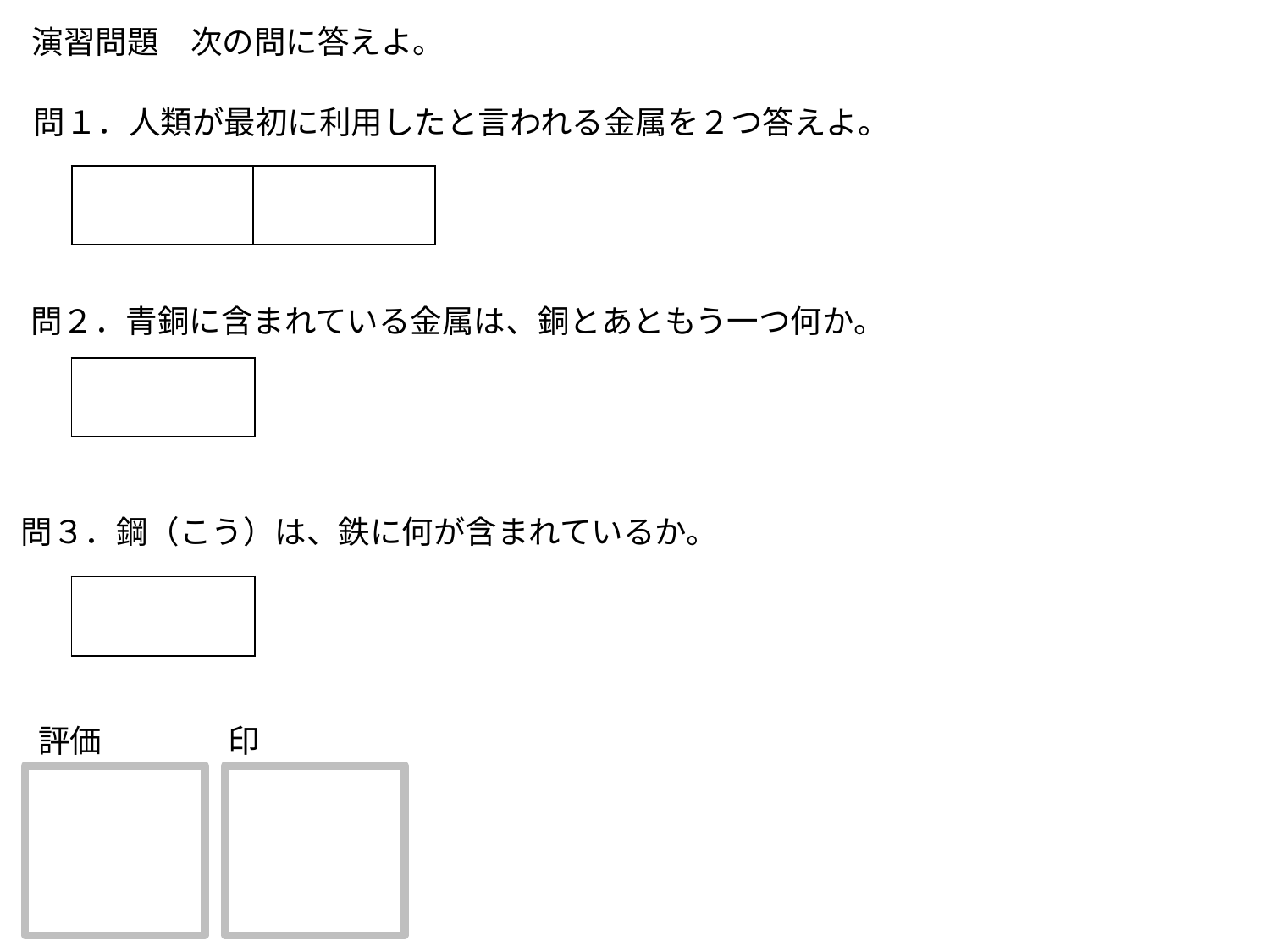

演習問題　次の問に答えよ。
問１．人類が最初に利用したと言われる金属を２つ答えよ。
|  |  |
| --- | --- |
問２．青銅に含まれている金属は、銅とあともう一つ何か。
|  |
| --- |
問３．鋼（こう）は、鉄に何が含まれているか。
|  |
| --- |
評価
印